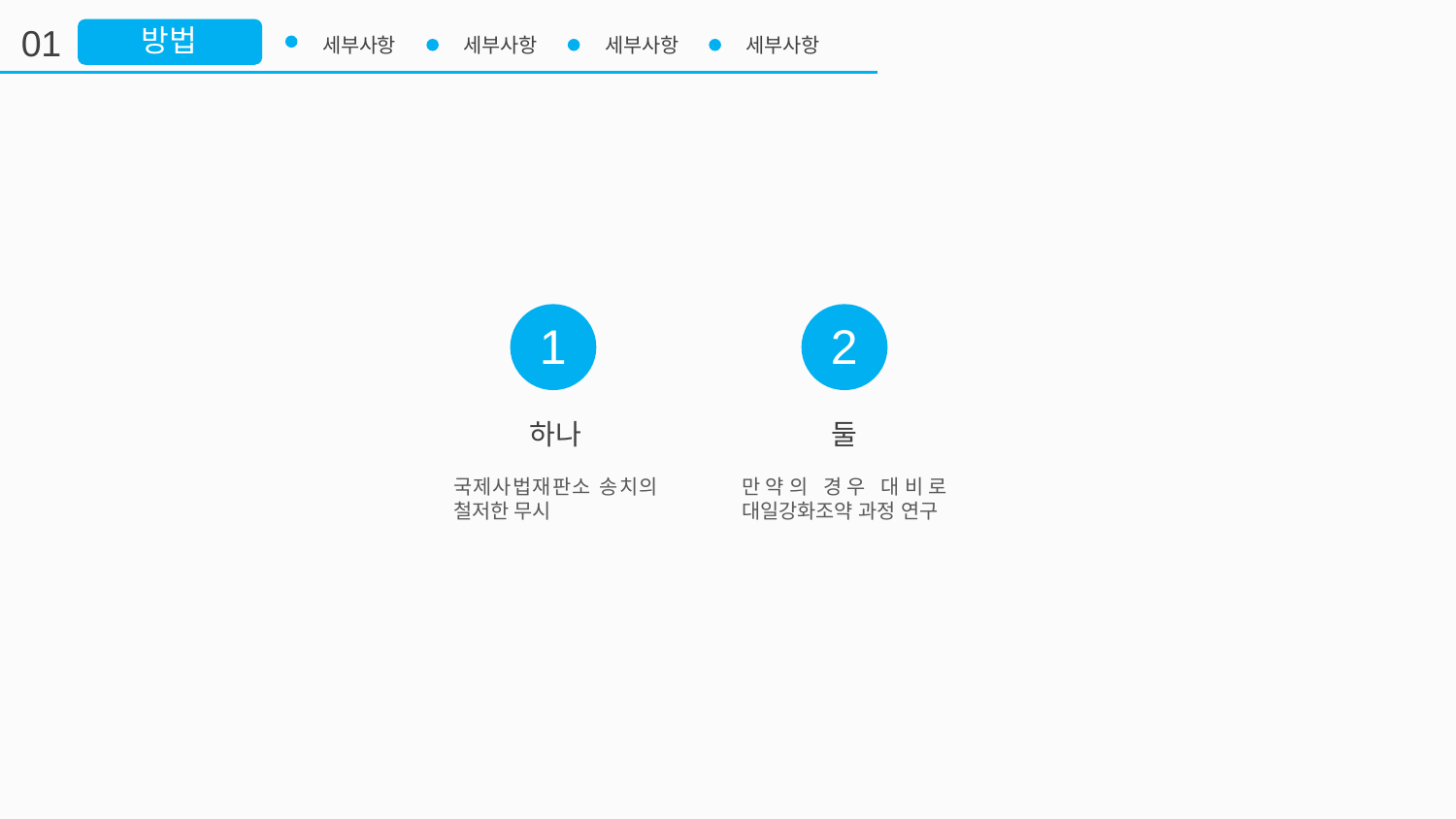

01
방법

세부사항

세부사항

세부사항

세부사항

1

2
하나
둘
국제사법재판소 송치의 철저한 무시
만약의 경우 대비로 대일강화조약 과정 연구